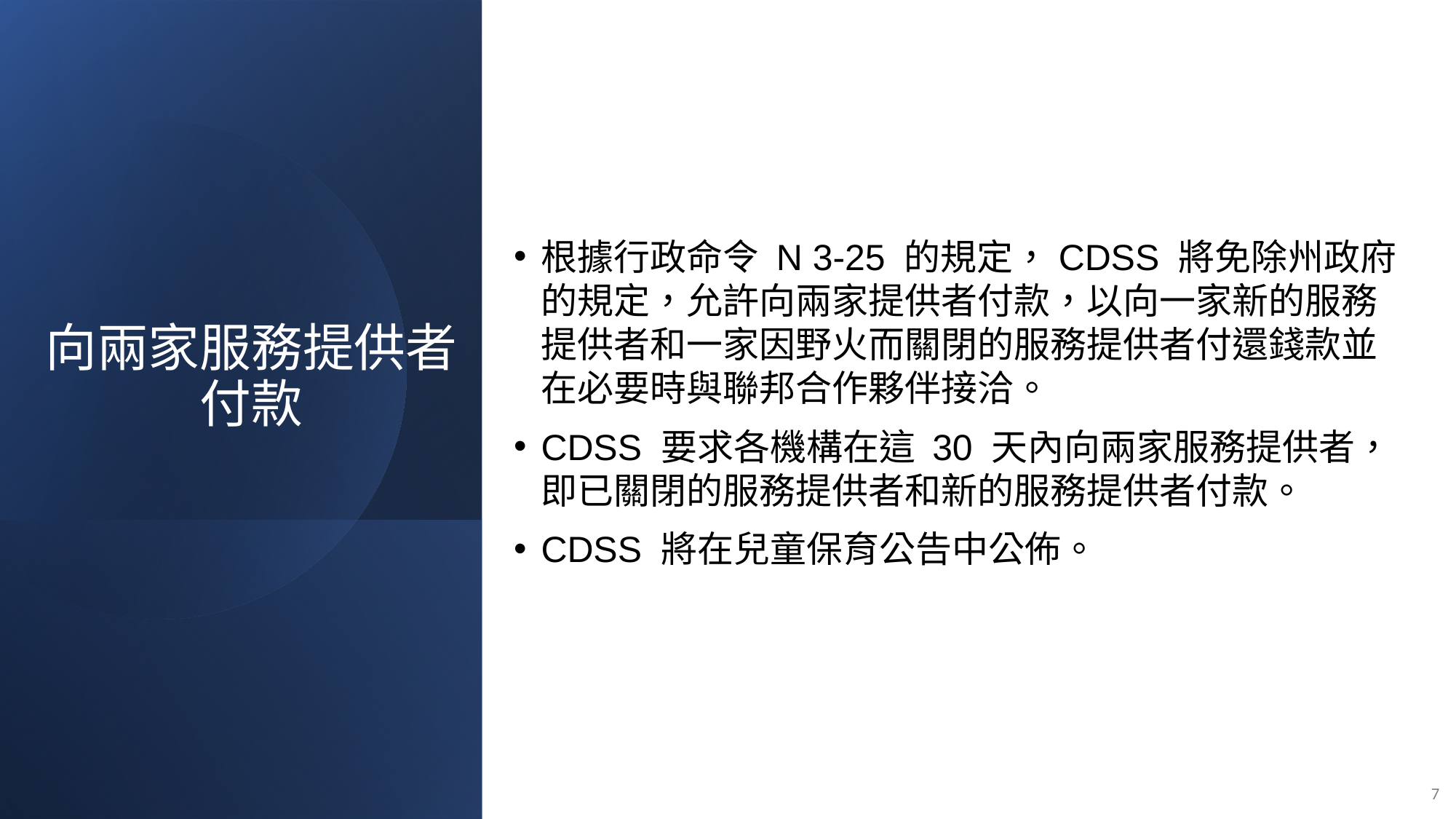

根據行政命令 N 3-25 的規定，CDSS 將免除州政府的規定，允許向兩家提供者付款，以向一家新的服務提供者和一家因野火而關閉的服務提供者付還錢款並在必要時與聯邦合作夥伴接洽。
CDSS 要求各機構在這 30 天內向兩家服務提供者，即已關閉的服務提供者和新的服務提供者付款。
CDSS 將在兒童保育公告中公佈。

# 向兩家服務提供者付款

7